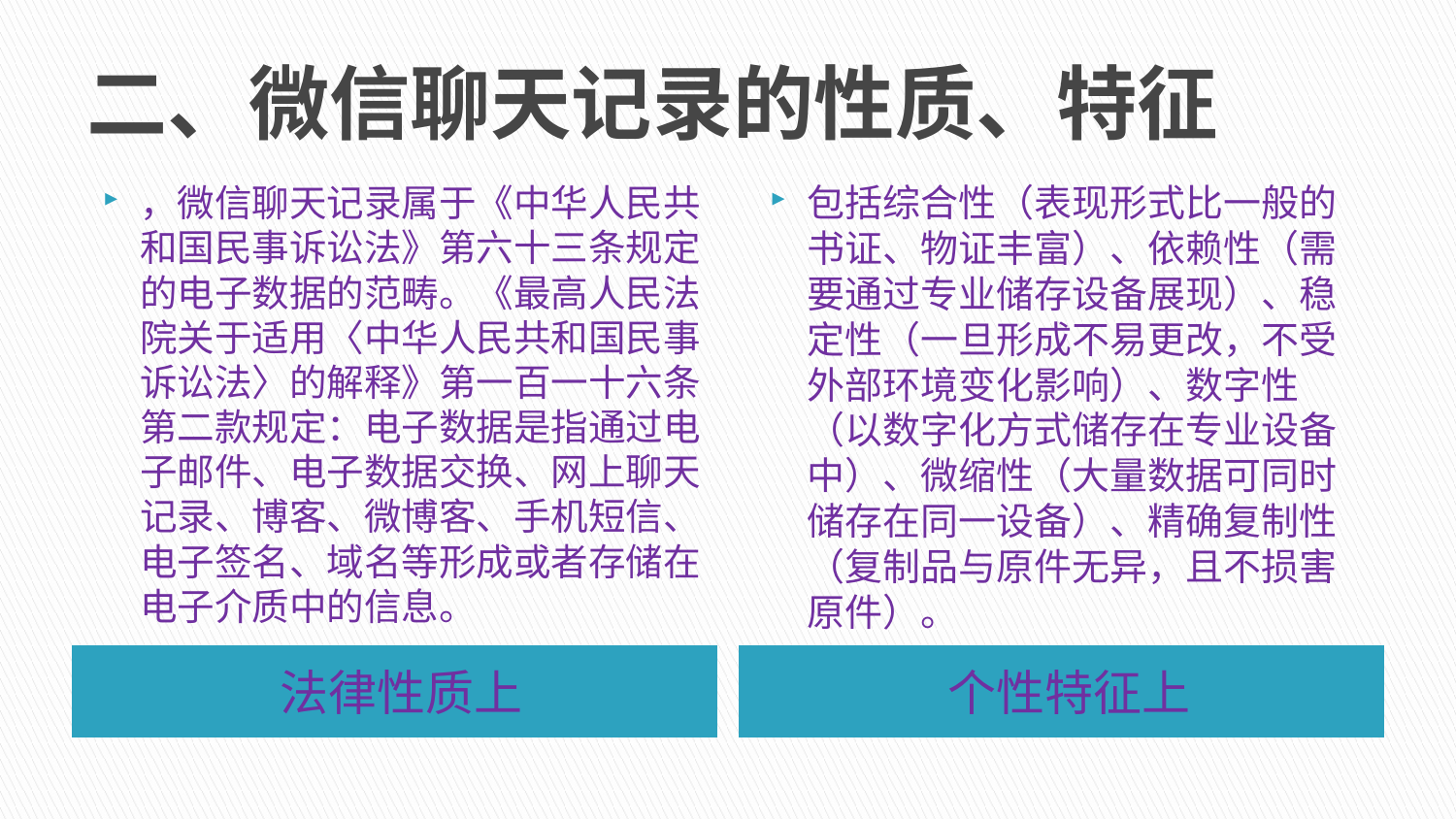

# 二、微信聊天记录的性质、特征
，微信聊天记录属于《中华人民共和国民事诉讼法》第六十三条规定的电子数据的范畴。《最高人民法院关于适用〈中华人民共和国民事诉讼法〉的解释》第一百一十六条第二款规定：电子数据是指通过电子邮件、电子数据交换、网上聊天记录、博客、微博客、手机短信、电子签名、域名等形成或者存储在电子介质中的信息。
包括综合性（表现形式比一般的书证、物证丰富）、依赖性（需要通过专业储存设备展现）、稳定性（一旦形成不易更改，不受外部环境变化影响）、数字性（以数字化方式储存在专业设备中）、微缩性（大量数据可同时储存在同一设备）、精确复制性（复制品与原件无异，且不损害原件）。
法律性质上
个性特征上